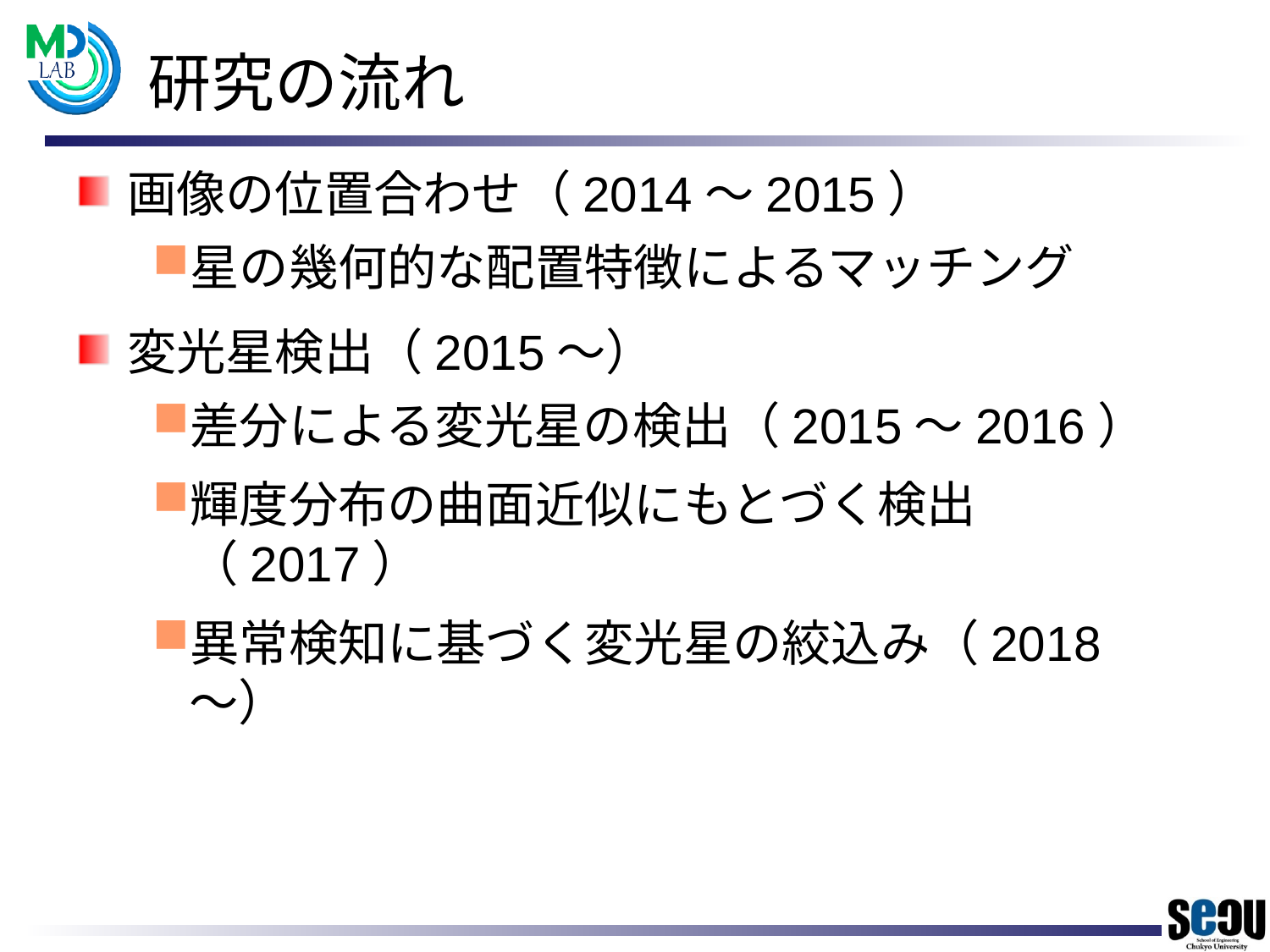

# 研究の流れ
画像の位置合わせ（2014～2015）
星の幾何的な配置特徴によるマッチング
変光星検出（2015～）
差分による変光星の検出（2015～2016）
輝度分布の曲面近似にもとづく検出（2017）
異常検知に基づく変光星の絞込み（2018～）